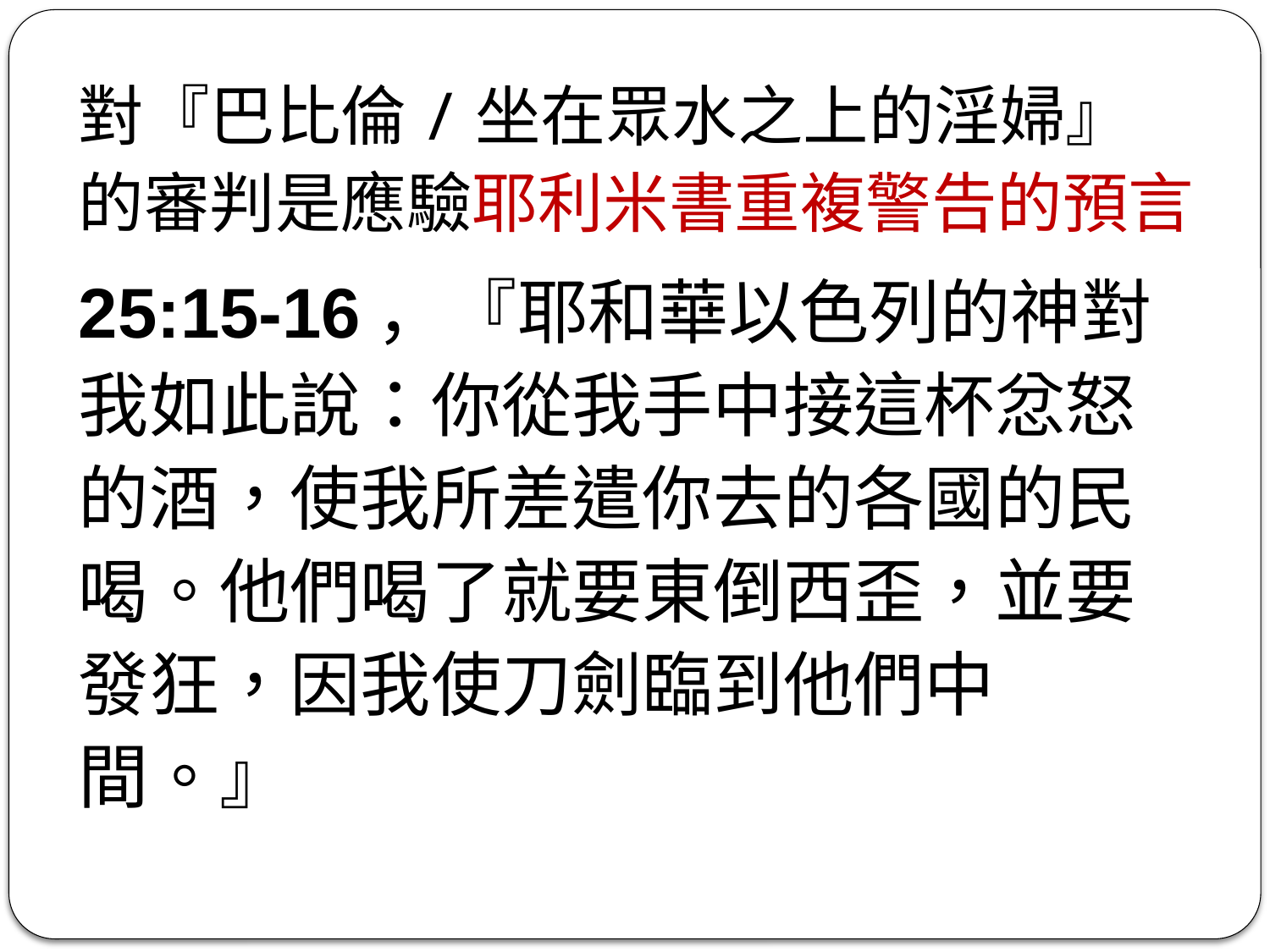

對『巴比倫/坐在眾水之上的淫婦』的審判是應驗耶利米書重複警告的預言
25:15-16，『耶和華以色列的神對我如此說：你從我手中接這杯忿怒的酒，使我所差遣你去的各國的民喝。他們喝了就要東倒西歪，並要發狂，因我使刀劍臨到他們中間。』